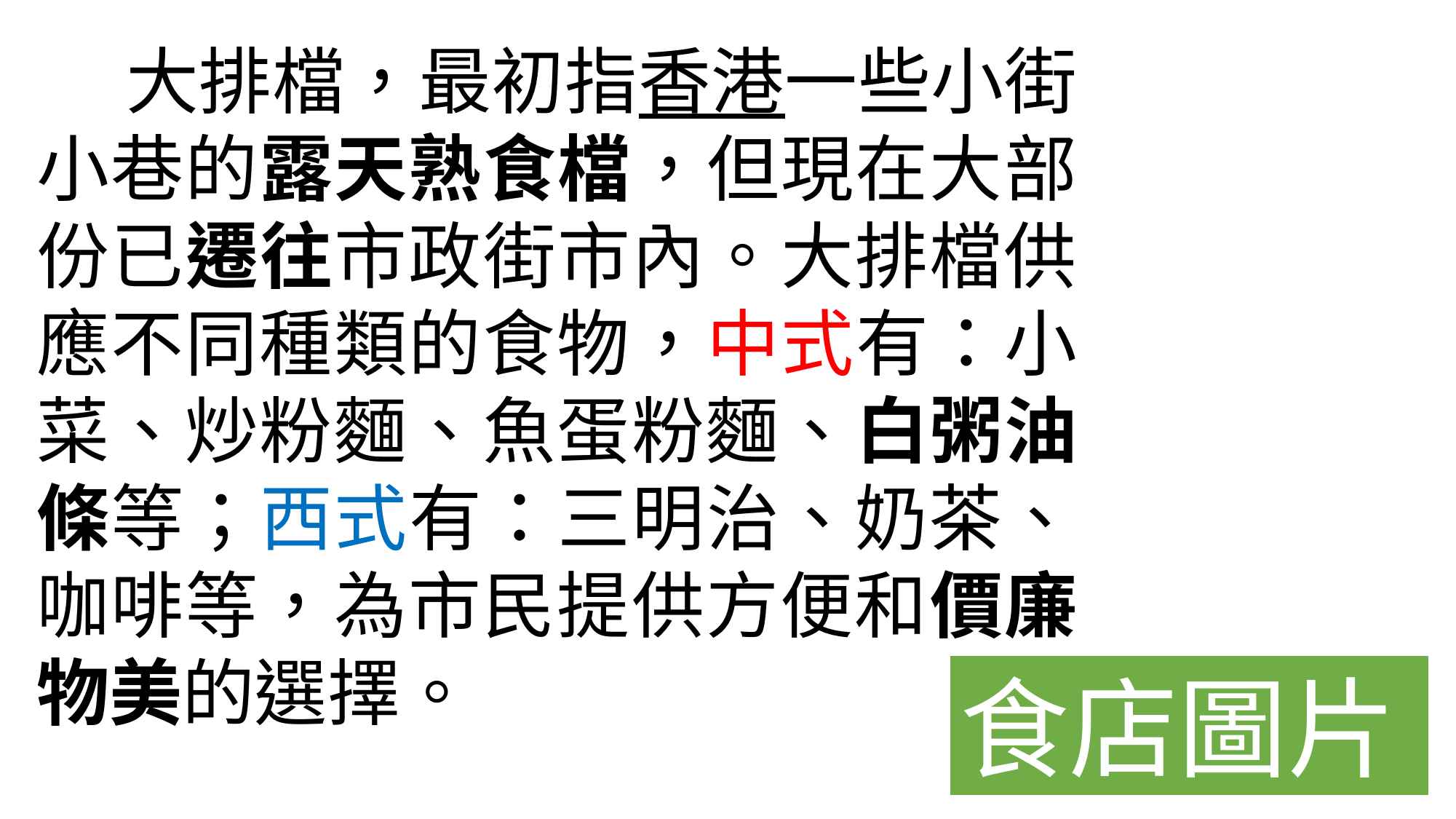

大排檔，最初指香港一些小街小巷的露天熟食檔，但現在大部份已遷往市政街市內。大排檔供應不同種類的食物，中式有：小菜、炒粉麵、魚蛋粉麵、白粥油條等；西式有：三明治、奶茶、咖啡等，為市民提供方便和價廉物美的選擇。
食店圖片